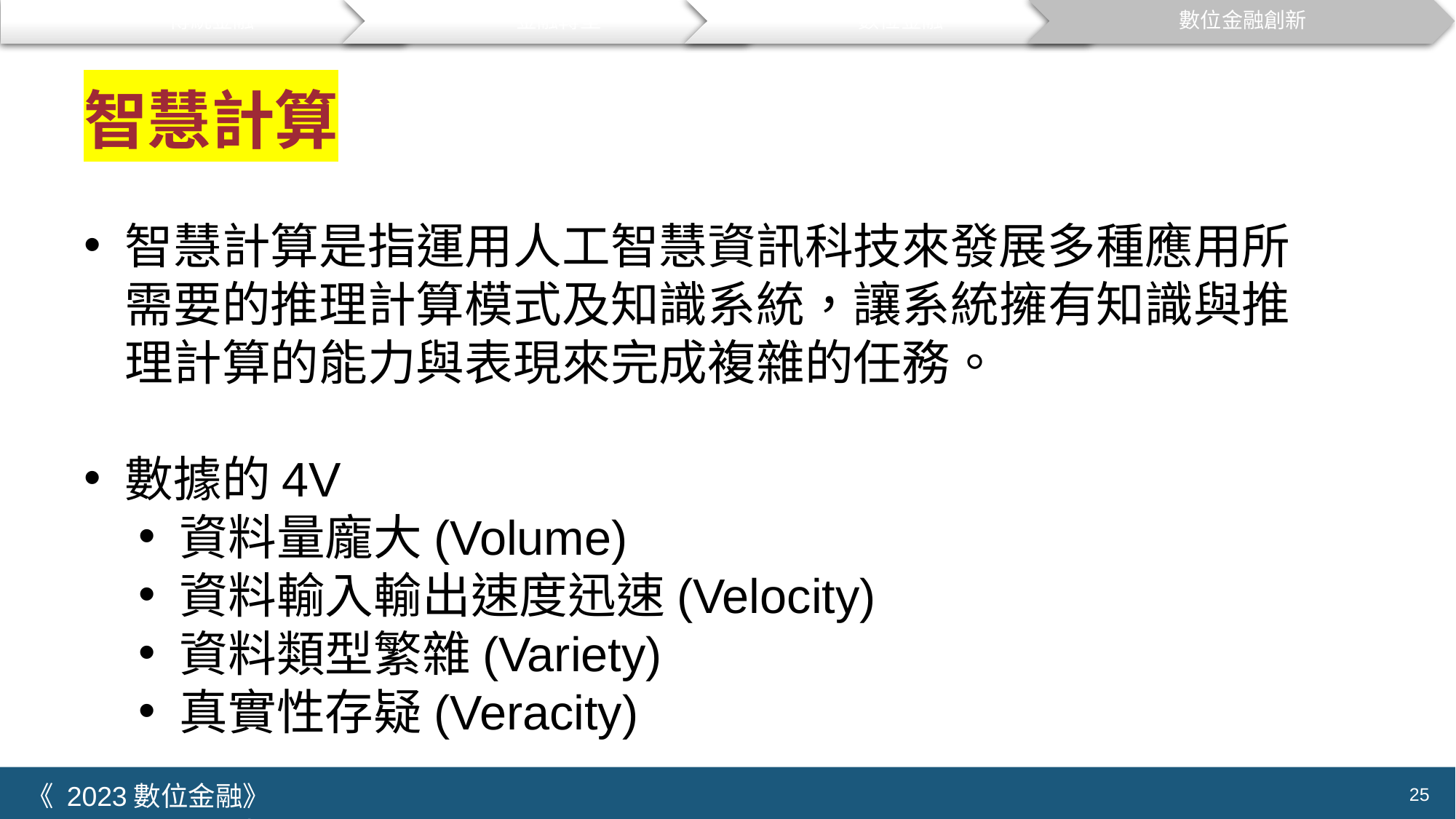

傳統金融

金融轉型

數位金融

數位金融創新
# 智慧計算
智慧計算是指運用人工智慧資訊科技來發展多種應用所需要的推理計算模式及知識系統，讓系統擁有知識與推理計算的能力與表現來完成複雜的任務。

數據的4V
資料量龐大(Volume)
資料輸入輸出速度迅速(Velocity)
資料類型繁雜(Variety)
真實性存疑(Veracity)

25
《 2023數位金融》                                                                                                                                             	NYCU.IIM.IEBI Lab